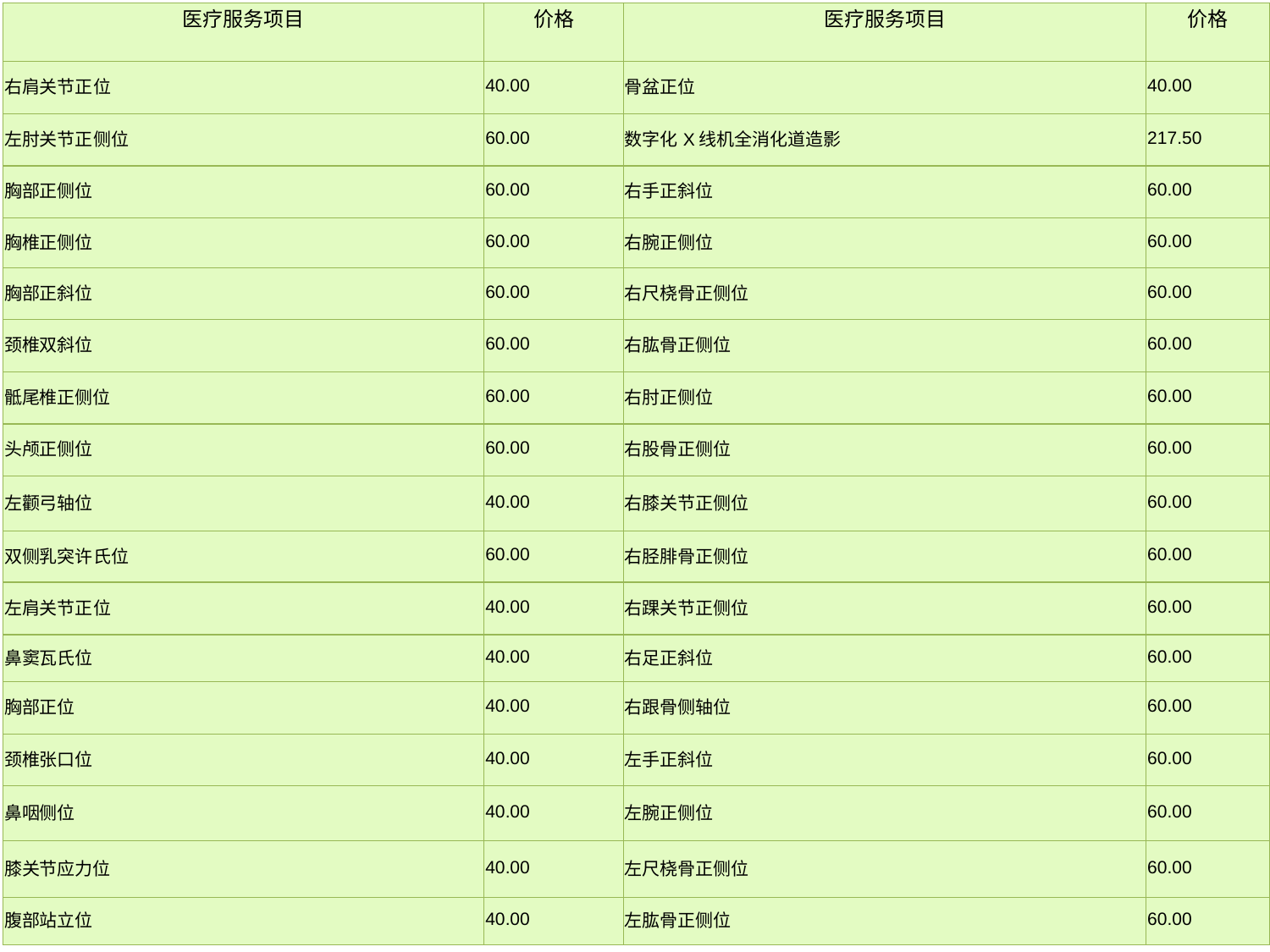

| 医疗服务项目 | 价格 | 医疗服务项目 | 价格 |
| --- | --- | --- | --- |
| 右肩关节正位 | 40.00 | 骨盆正位 | 40.00 |
| 左肘关节正侧位 | 60.00 | 数字化X线机全消化道造影 | 217.50 |
| 胸部正侧位 | 60.00 | 右手正斜位 | 60.00 |
| 胸椎正侧位 | 60.00 | 右腕正侧位 | 60.00 |
| 胸部正斜位 | 60.00 | 右尺桡骨正侧位 | 60.00 |
| 颈椎双斜位 | 60.00 | 右肱骨正侧位 | 60.00 |
| 骶尾椎正侧位 | 60.00 | 右肘正侧位 | 60.00 |
| 头颅正侧位 | 60.00 | 右股骨正侧位 | 60.00 |
| 左颧弓轴位 | 40.00 | 右膝关节正侧位 | 60.00 |
| 双侧乳突许氏位 | 60.00 | 右胫腓骨正侧位 | 60.00 |
| 左肩关节正位 | 40.00 | 右踝关节正侧位 | 60.00 |
| 鼻窦瓦氏位 | 40.00 | 右足正斜位 | 60.00 |
| 胸部正位 | 40.00 | 右跟骨侧轴位 | 60.00 |
| 颈椎张口位 | 40.00 | 左手正斜位 | 60.00 |
| 鼻咽侧位 | 40.00 | 左腕正侧位 | 60.00 |
| 膝关节应力位 | 40.00 | 左尺桡骨正侧位 | 60.00 |
| 腹部站立位 | 40.00 | 左肱骨正侧位 | 60.00 |